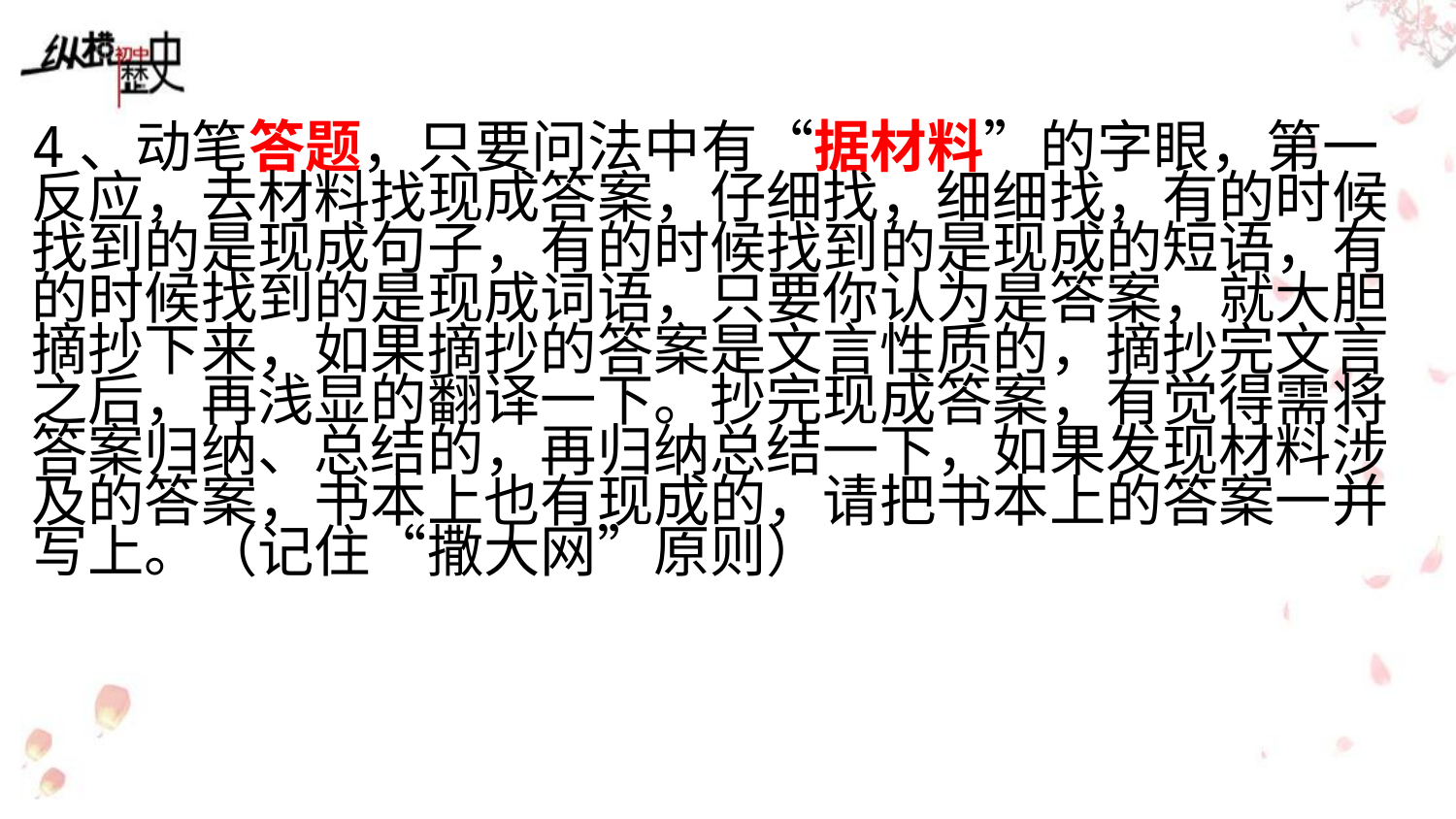

4、动笔答题，只要问法中有“据材料”的字眼，第一反应，去材料找现成答案，仔细找，细细找，有的时候找到的是现成句子，有的时候找到的是现成的短语，有的时候找到的是现成词语，只要你认为是答案，就大胆摘抄下来，如果摘抄的答案是文言性质的，摘抄完文言之后，再浅显的翻译一下。抄完现成答案，有觉得需将答案归纳、总结的，再归纳总结一下，如果发现材料涉及的答案，书本上也有现成的，请把书本上的答案一并写上。（记住“撒大网”原则）